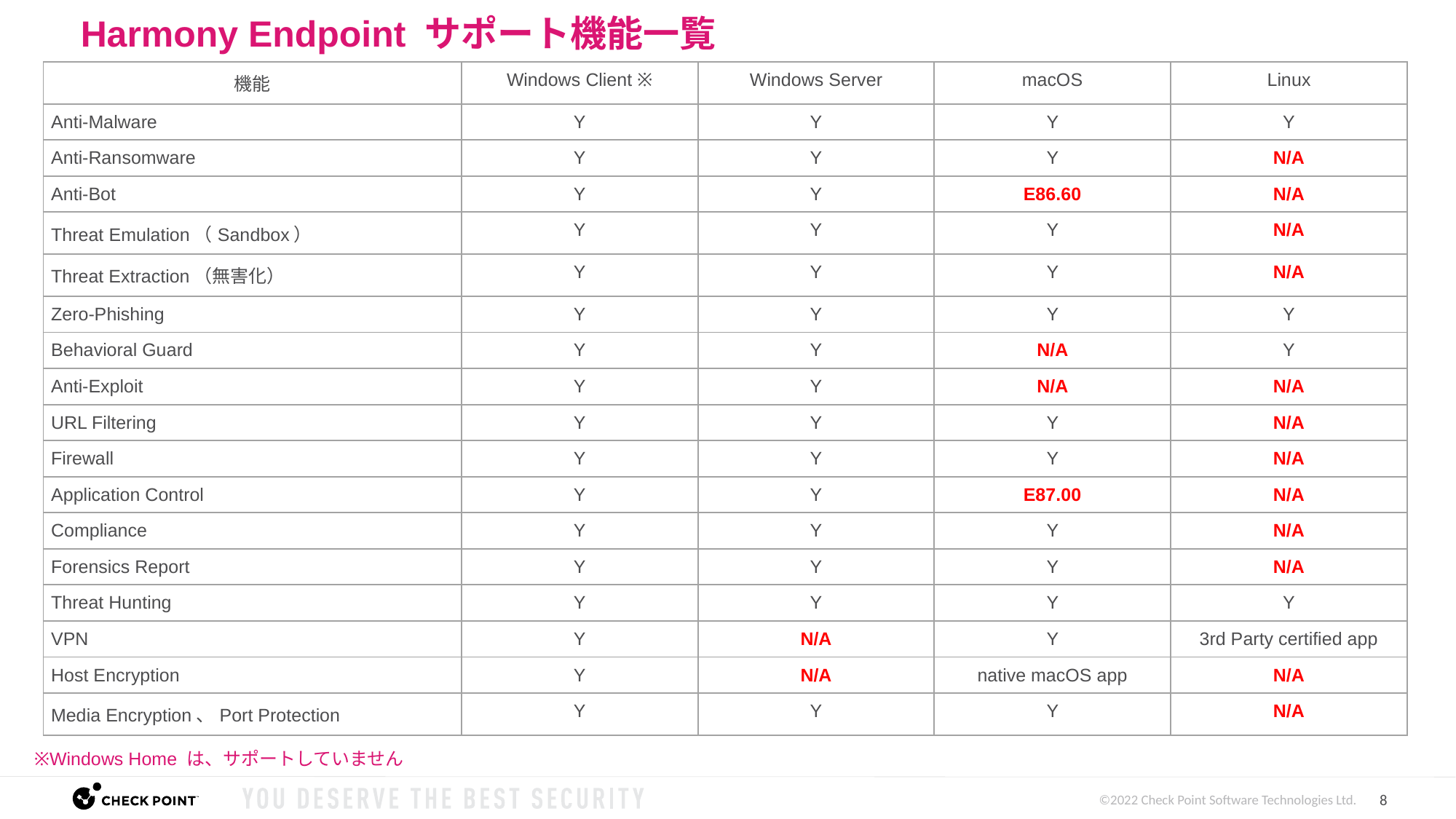

# Harmony Endpoint サポート機能一覧
| 機能 | Windows Client ※ | Windows Server | macOS | Linux |
| --- | --- | --- | --- | --- |
| Anti-Malware | Y | Y | Y | Y |
| Anti-Ransomware | Y | Y | Y | N/A |
| Anti-Bot | Y | Y | E86.60 | N/A |
| Threat Emulation（Sandbox） | Y | Y | Y | N/A |
| Threat Extraction（無害化） | Y | Y | Y | N/A |
| Zero-Phishing | Y | Y | Y | Y |
| Behavioral Guard | Y | Y | N/A | Y |
| Anti-Exploit | Y | Y | N/A | N/A |
| URL Filtering | Y | Y | Y | N/A |
| Firewall | Y | Y | Y | N/A |
| Application Control | Y | Y | E87.00 | N/A |
| Compliance | Y | Y | Y | N/A |
| Forensics Report | Y | Y | Y | N/A |
| Threat Hunting | Y | Y | Y | Y |
| VPN | Y | N/A | Y | 3rd Party certified app |
| Host Encryption | Y | N/A | native macOS app | N/A |
| Media Encryption、Port Protection | Y | Y | Y | N/A |
※Windows Home は、サポートしていません